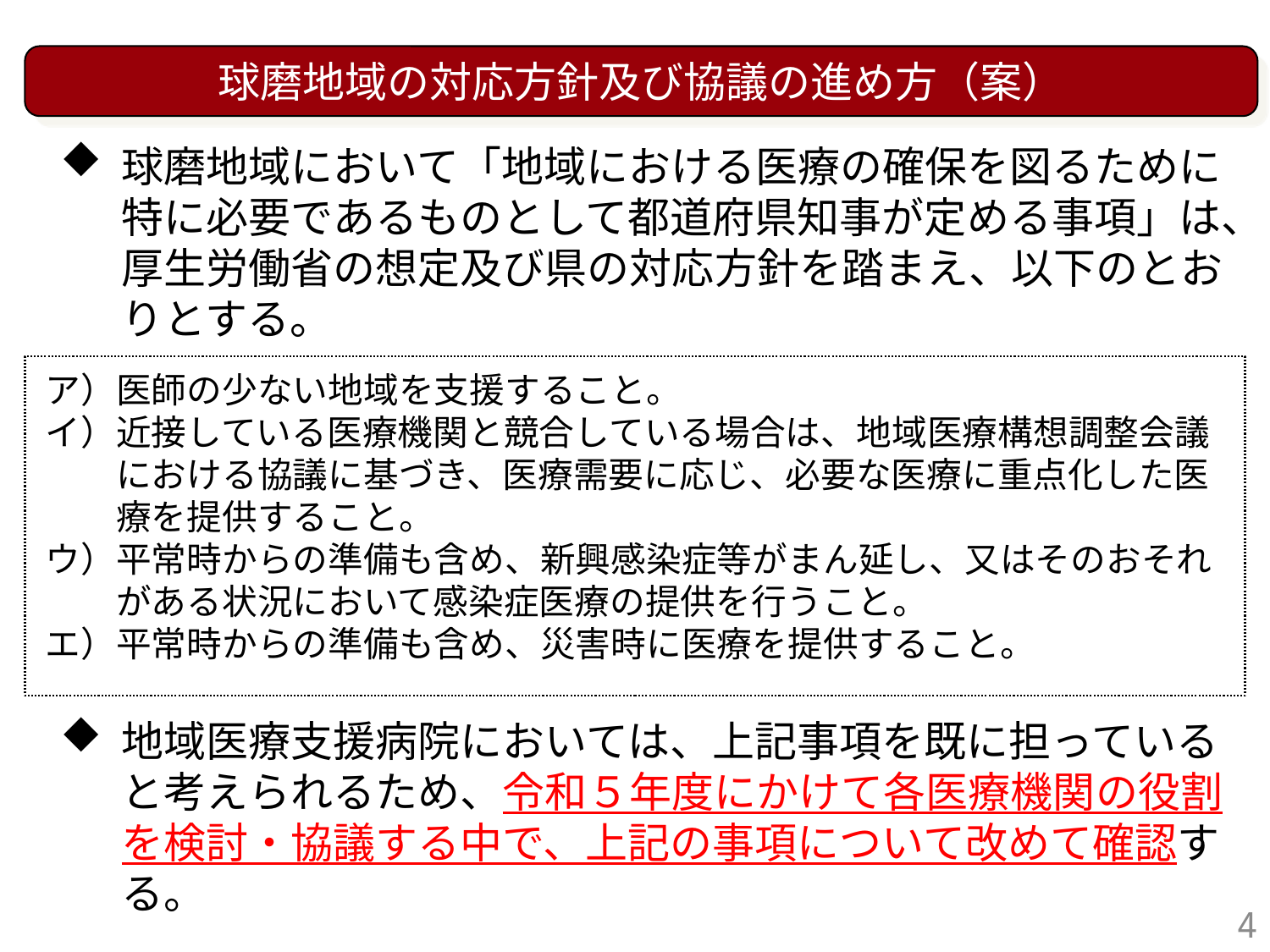

球磨地域の対応方針及び協議の進め方（案）

球磨地域において「地域における医療の確保を図るために特に必要であるものとして都道府県知事が定める事項」は、厚生労働省の想定及び県の対応方針を踏まえ、以下のとおりとする。

　ア）医師の少ない地域を支援すること。
　イ）近接している医療機関と競合している場合は、地域医療構想調整会議
　　　における協議に基づき、医療需要に応じ、必要な医療に重点化した医
　　　療を提供すること。
　ウ）平常時からの準備も含め、新興感染症等がまん延し、又はそのおそれ
　　　がある状況において感染症医療の提供を行うこと。
　エ）平常時からの準備も含め、災害時に医療を提供すること。

地域医療支援病院においては、上記事項を既に担っていると考えられるため、令和５年度にかけて各医療機関の役割を検討・協議する中で、上記の事項について改めて確認する。

4